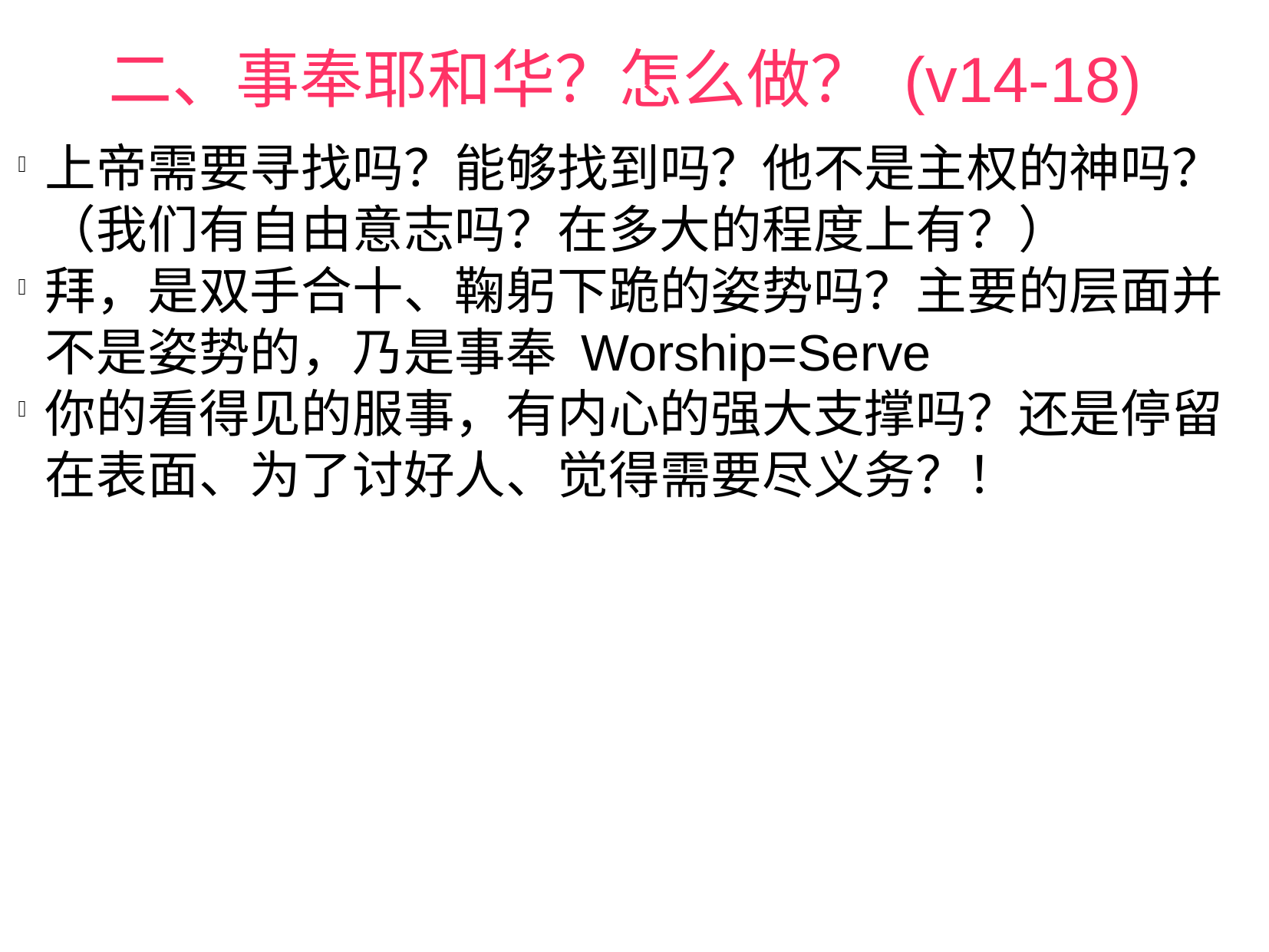

二、事奉耶和华？怎么做？ (v14-18)
上帝需要寻找吗？能够找到吗？他不是主权的神吗？（我们有自由意志吗？在多大的程度上有？）
拜，是双手合十、鞠躬下跪的姿势吗？主要的层面并不是姿势的，乃是事奉 Worship=Serve
你的看得见的服事，有内心的强大支撑吗？还是停留在表面、为了讨好人、觉得需要尽义务？！